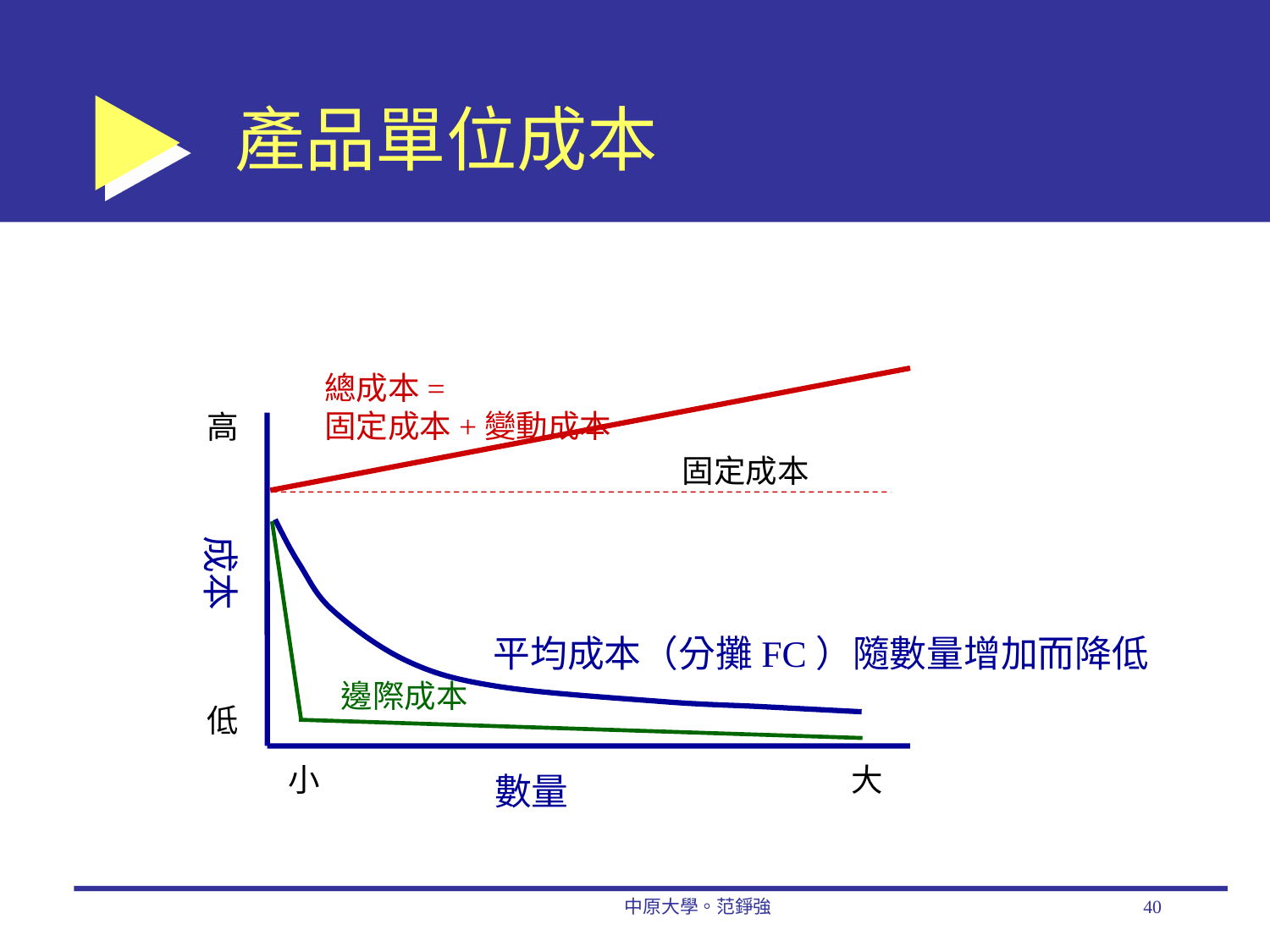

# 產品單位成本
總成本=
固定成本+變動成本

固定成本
高

平均成本（分攤FC）隨數量增加而降低
成本
邊際成本
低

小
大
數量
中原大學。范錚強
40